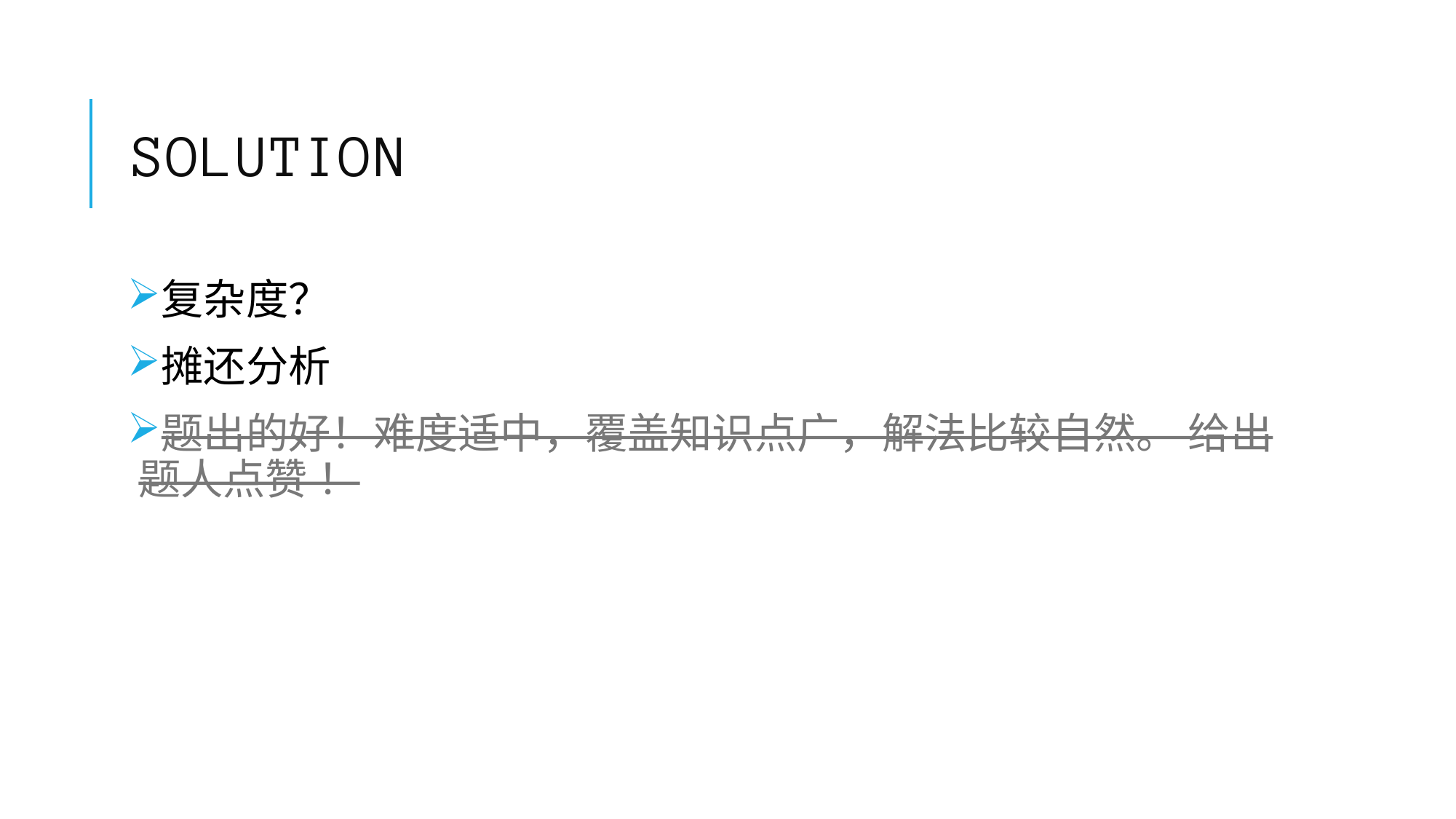

# SOLUTION
复杂度？
摊还分析
题出的好！难度适中，覆盖知识点广，解法比较自然。 给出题人点赞 ！